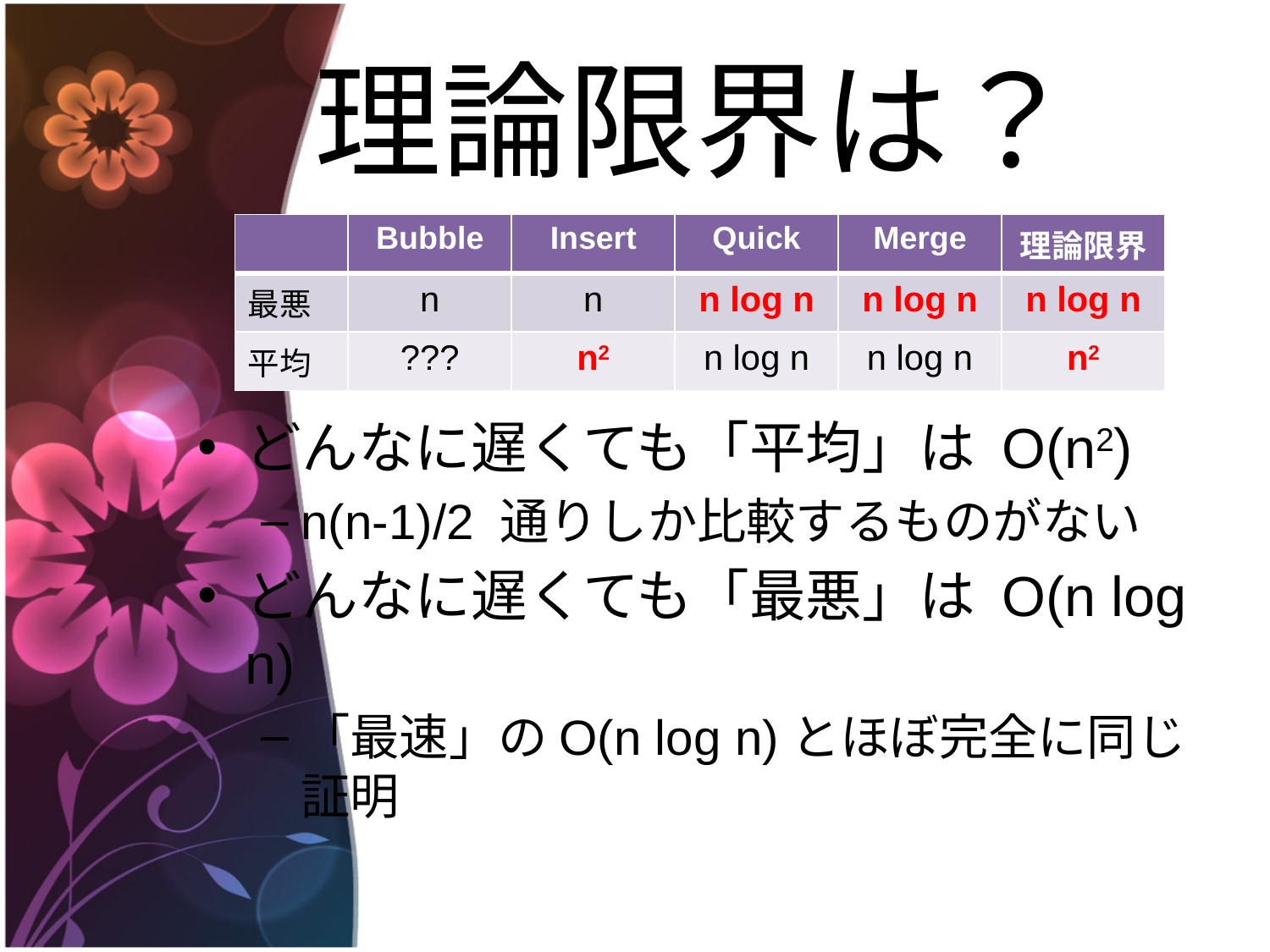

# 理論限界は？
|  | Bubble | Insert | Quick | Merge | 理論限界 |
| --- | --- | --- | --- | --- | --- |
| 最悪 | n | n | n log n | n log n | n log n |
| 平均 | ??? | n2 | n log n | n log n | n2 |
どんなに遅くても「平均」は O(n2)
n(n-1)/2 通りしか比較するものがない
どんなに遅くても「最悪」は O(n log n)
「最速」のO(n log n)とほぼ完全に同じ証明